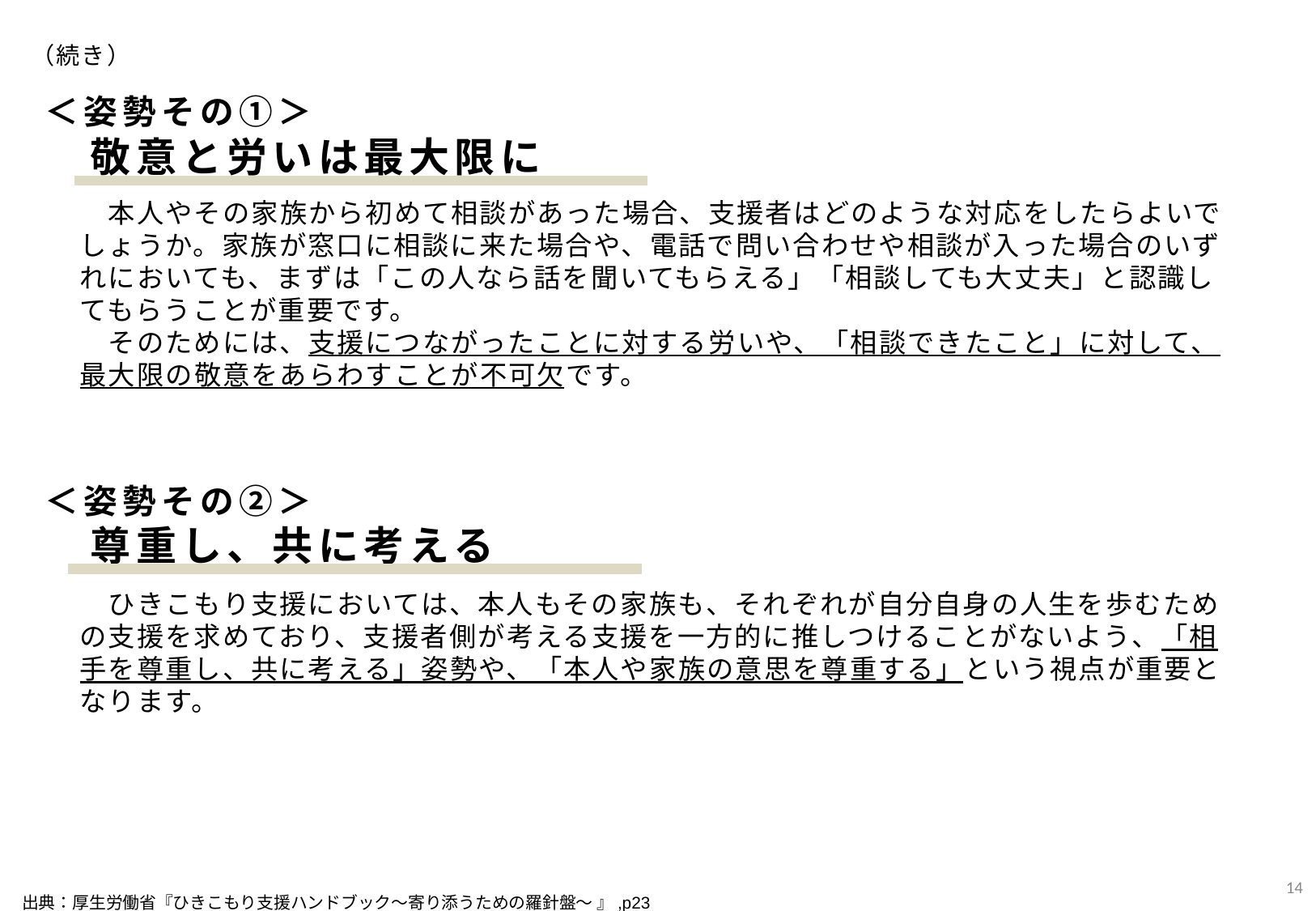

（続き）
＜姿勢その①＞
　敬意と労いは最大限に
　本人やその家族から初めて相談があった場合、支援者はどのような対応をしたらよいでしょうか。家族が窓口に相談に来た場合や、電話で問い合わせや相談が入った場合のいずれにおいても、まずは「この人なら話を聞いてもらえる」「相談しても大丈夫」と認識してもらうことが重要です。
　そのためには、支援につながったことに対する労いや、「相談できたこと」に対して、最大限の敬意をあらわすことが不可欠です。
＜姿勢その②＞
　尊重し、共に考える
　ひきこもり支援においては、本人もその家族も、それぞれが自分自身の人生を歩むための支援を求めており、支援者側が考える支援を一方的に推しつけることがないよう、「相手を尊重し、共に考える」姿勢や、「本人や家族の意思を尊重する」という視点が重要となります。
14
出典：厚生労働省『ひきこもり支援ハンドブック～寄り添うための羅針盤～ 』,p23